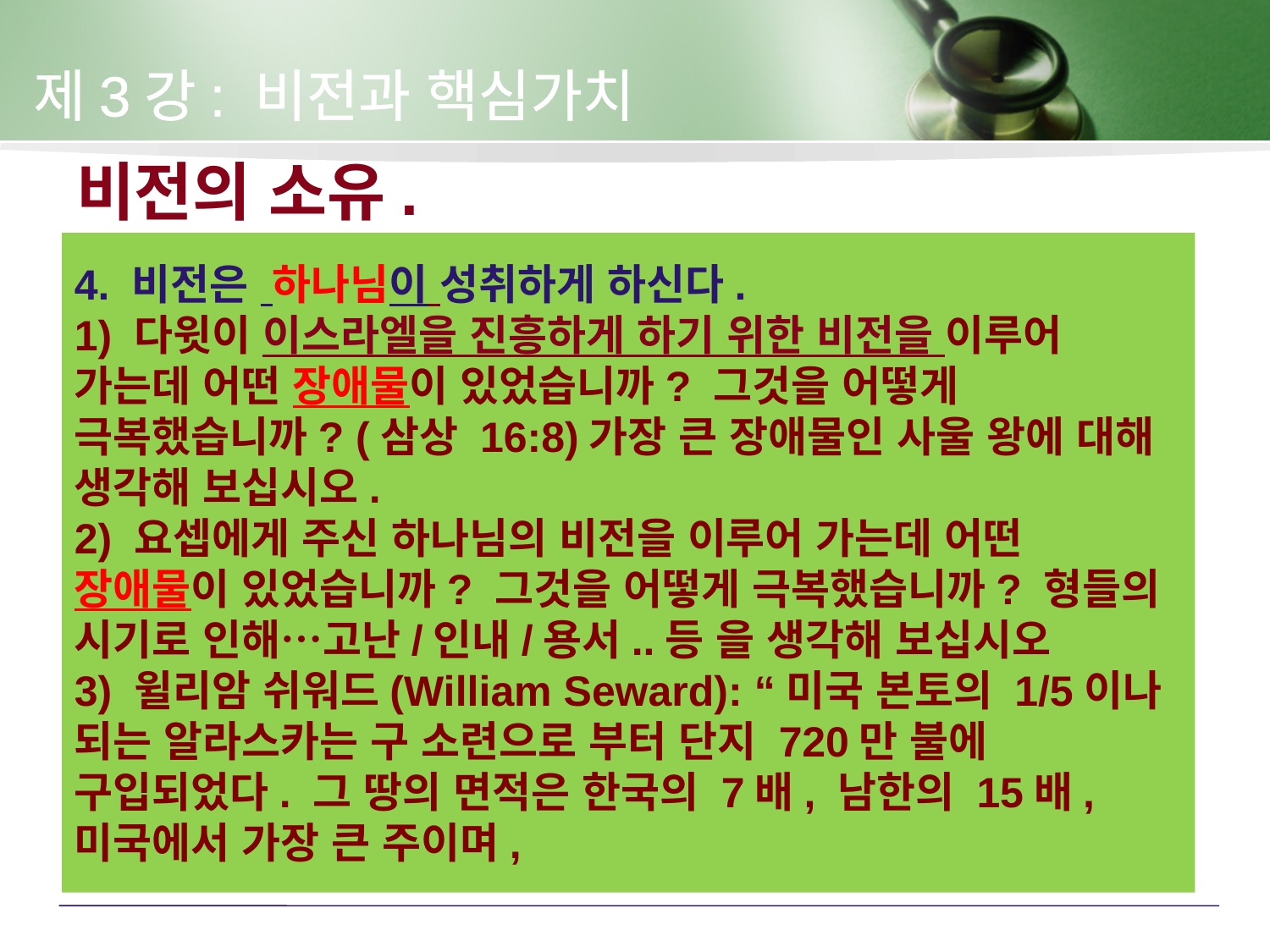

제3강: 비전과 핵심가치
# 비전의 소유.

4. 비전은  하나님이 성취하게 하신다.
1) 다윗이 이스라엘을 진흥하게 하기 위한 비전을 이루어 가는데 어떤 장애물이 있었습니까? 그것을 어떻게 극복했습니까? (삼상 16:8)가장 큰 장애물인 사울 왕에 대해 생각해 보십시오.
2) 요셉에게 주신 하나님의 비전을 이루어 가는데 어떤 장애물이 있었습니까? 그것을 어떻게 극복했습니까? 형들의 시기로 인해…고난/인내/용서..등 을 생각해 보십시오
3) 윌리암 쉬워드(William Seward): “미국 본토의 1/5이나 되는 알라스카는 구 소련으로 부터 단지 720만 불에 구입되었다. 그 땅의 면적은 한국의 7배, 남한의 15배, 미국에서 가장 큰 주이며,